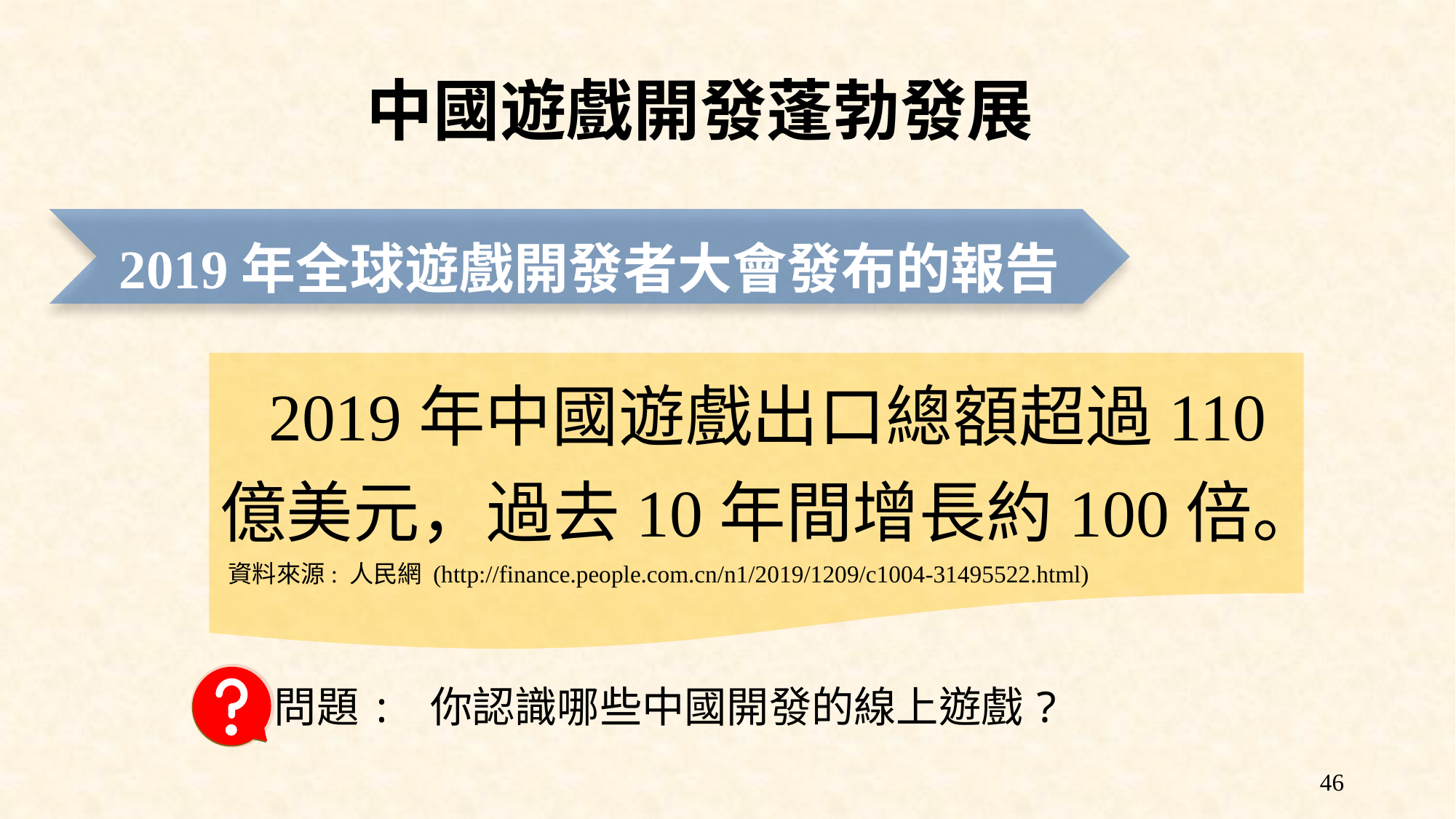

中國遊戲開發蓬勃發展
2019年全球遊戲開發者大會發布的報告

    2019年中國遊戲出口總額超過110億美元，過去10年間增長約100倍。
資料來源: 人民網 (http://finance.people.com.cn/n1/2019/1209/c1004-31495522.html)

問題: 你認識哪些中國開發的線上遊戲?
46